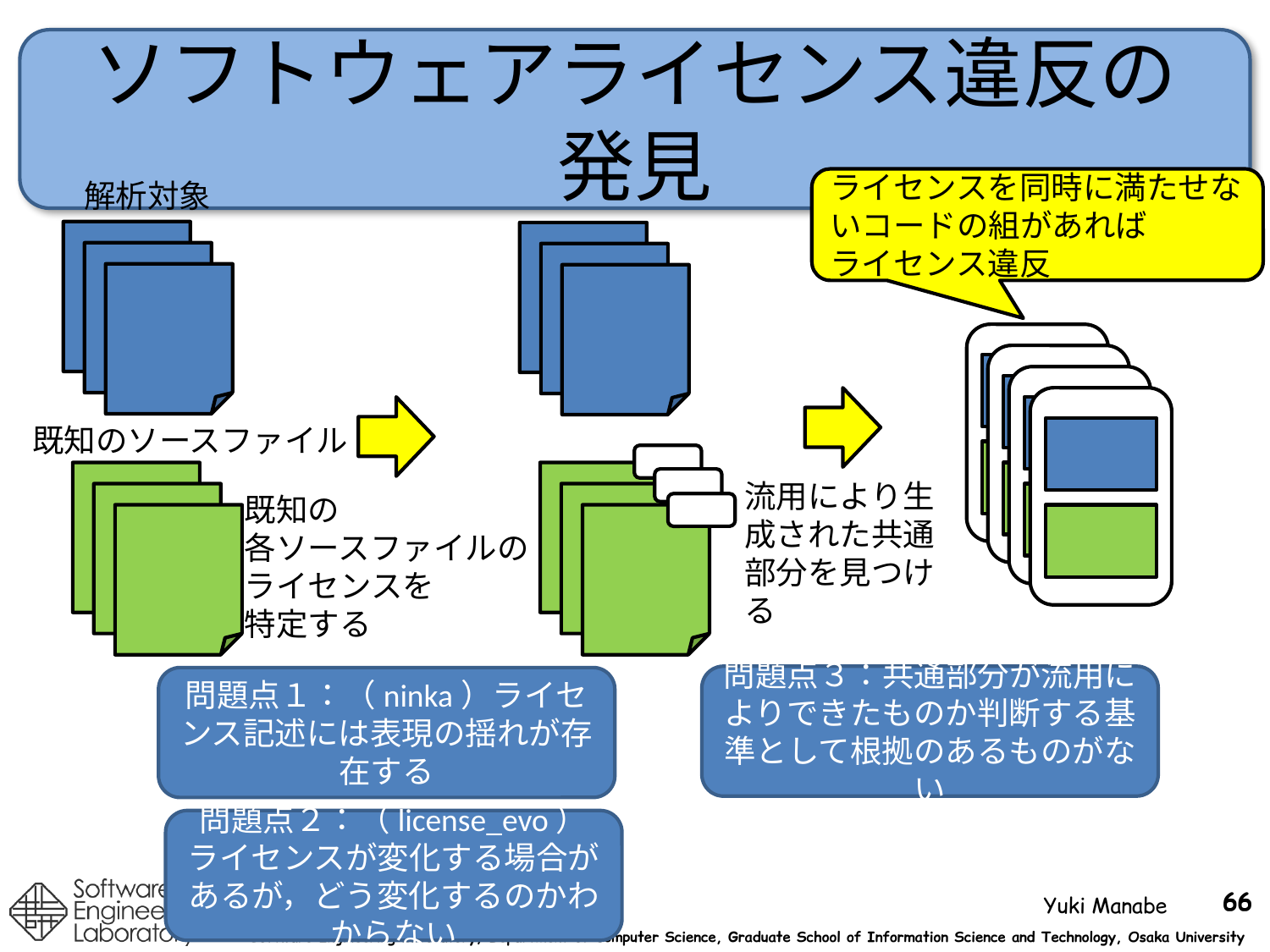

# ソフトウェアライセンス違反の発見
ライセンスを同時に満たせないコードの組があれば
ライセンス違反
解析対象

既知のソースファイル

流用により生成された共通部分を見つける

既知の
各ソースファイルの
ライセンスを
特定する

問題点３：共通部分が流用によりできたものか判断する基準として根拠のあるものがない
問題点１：（ninka）ライセンス記述には表現の揺れが存在する
問題点２：（license_evo）ライセンスが変化する場合があるが，どう変化するのかわからない
66
2011/7/6-公聴会
Yuki Manabe